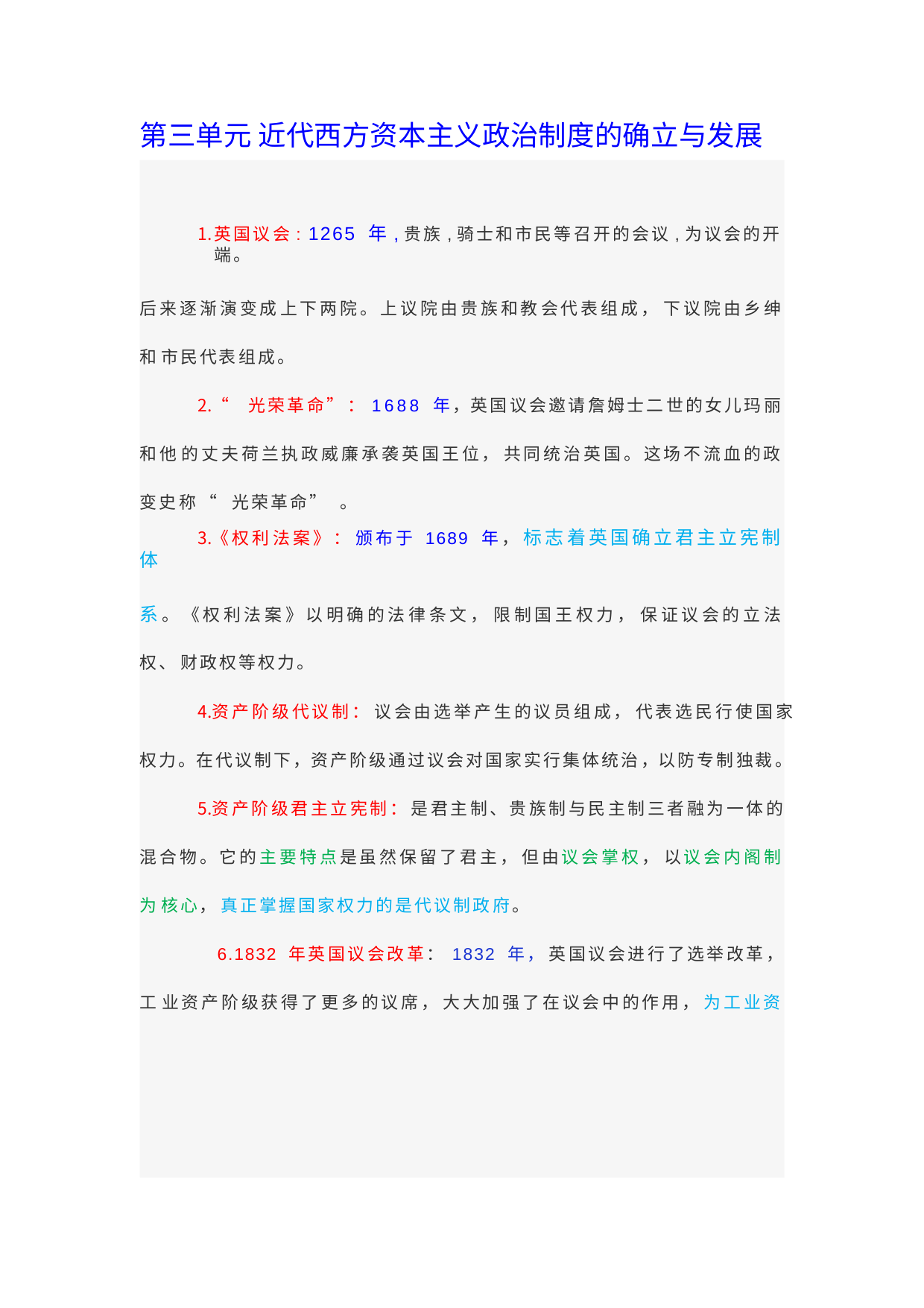

第三单元 近代西方资本主义政治制度的确立与发展

英国议会: 1265 年,贵族,骑士和市民等召开的会议,为议会的开端。
后来逐渐演变成上下两院。上议院由贵族和教会代表组成， 下议院由乡绅和 市民代表组成。
“ 光荣革命”：1688 年，英国议会邀请詹姆士二世的女儿玛丽和他 的丈夫荷兰执政威廉承袭英国王位， 共同统治英国。这场不流血的政变史称 “ 光荣革命”。

《权利法案》： 颁布于 1689 年， 标志着英国确立君主立宪制体
系。《权利法案》以明确的法律条文， 限制国王权力， 保证议会的立法权、 财政权等权力。
资产阶级代议制： 议会由选举产生的议员组成， 代表选民行使国家 权力。在代议制下，资产阶级通过议会对国家实行集体统治，以防专制独裁。
资产阶级君主立宪制： 是君主制、贵族制与民主制三者融为一体的 混合物。它的主要特点是虽然保留了君主， 但由议会掌权， 以议会内阁制为 核心， 真正掌握国家权力的是代议制政府。
6.1832 年英国议会改革： 1832 年， 英国议会进行了选举改革， 工 业资产阶级获得了更多的议席， 大大加强了在议会中的作用， 为工业资本主 义的进一步发展提供了保障。